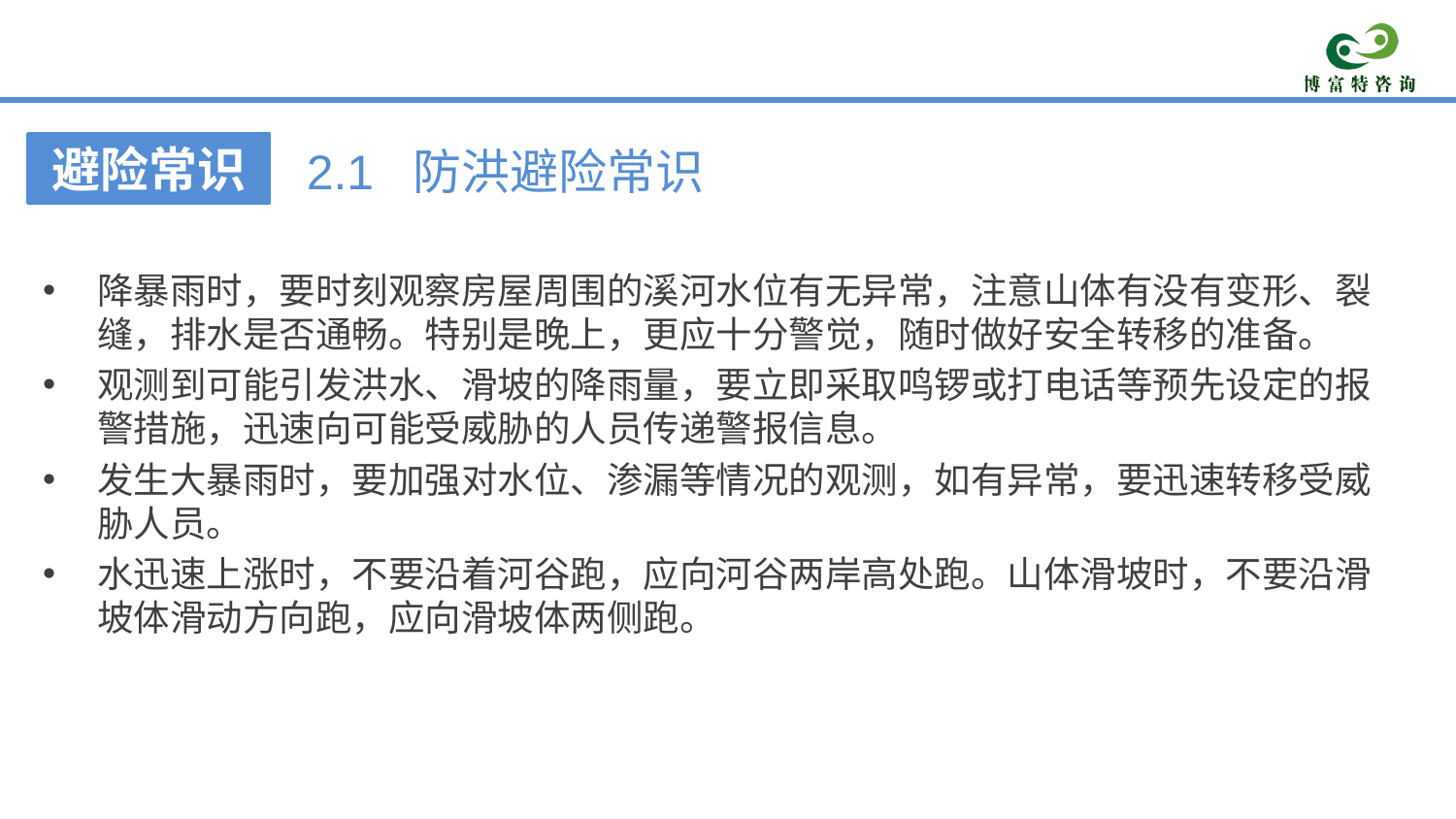

2.1  防洪避险常识
降暴雨时，要时刻观察房屋周围的溪河水位有无异常，注意山体有没有变形、裂缝，排水是否通畅。特别是晚上，更应十分警觉，随时做好安全转移的准备。
观测到可能引发洪水、滑坡的降雨量，要立即采取鸣锣或打电话等预先设定的报警措施，迅速向可能受威胁的人员传递警报信息。
发生大暴雨时，要加强对水位、渗漏等情况的观测，如有异常，要迅速转移受威胁人员。
水迅速上涨时，不要沿着河谷跑，应向河谷两岸高处跑。山体滑坡时，不要沿滑坡体滑动方向跑，应向滑坡体两侧跑。